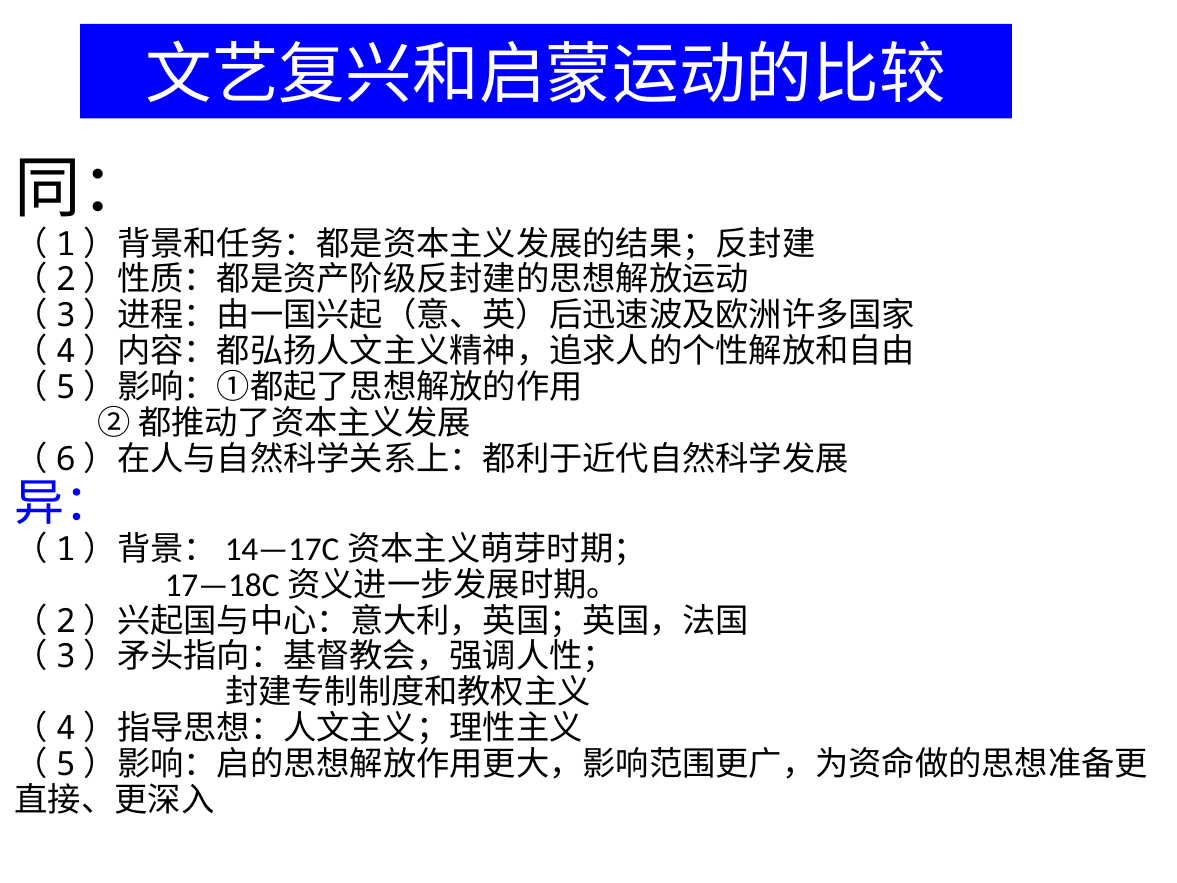

文艺复兴和启蒙运动的比较
同：
（1）背景和任务：都是资本主义发展的结果；反封建
（2）性质：都是资产阶级反封建的思想解放运动
（3）进程：由一国兴起（意、英）后迅速波及欧洲许多国家
（4）内容：都弘扬人文主义精神，追求人的个性解放和自由
（5）影响：①都起了思想解放的作用
           ②都推动了资本主义发展
（6）在人与自然科学关系上：都利于近代自然科学发展
异：
（1）背景：14—17C资本主义萌芽时期；
                    17—18C资义进一步发展时期。
（2）兴起国与中心：意大利，英国；英国，法国
（3）矛头指向：基督教会，强调人性；
                           封建专制制度和教权主义
（4）指导思想：人文主义；理性主义
（5）影响：启的思想解放作用更大，影响范围更广，为资命做的思想准备更直接、更深入